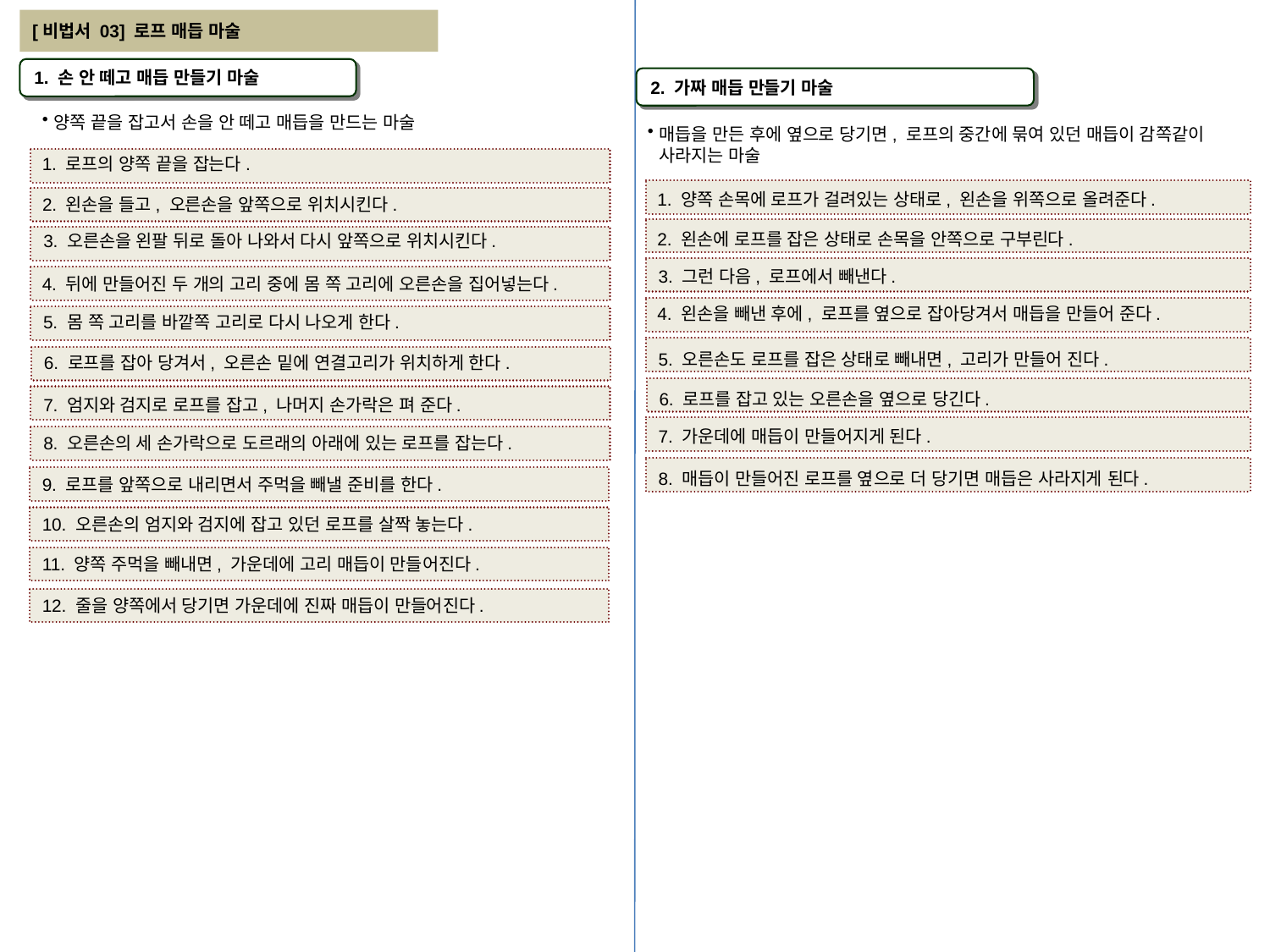

[비법서 03] 로프 매듭 마술
1. 손 안 떼고 매듭 만들기 마술
2. 가짜 매듭 만들기 마술
양쪽 끝을 잡고서 손을 안 떼고 매듭을 만드는 마술
매듭을 만든 후에 옆으로 당기면, 로프의 중간에 묶여 있던 매듭이 감쪽같이 사라지는 마술
1. 로프의 양쪽 끝을 잡는다.

1. 양쪽 손목에 로프가 걸려있는 상태로, 왼손을 위쪽으로 올려준다.
2. 왼손을 들고, 오른손을 앞쪽으로 위치시킨다.

2. 왼손에 로프를 잡은 상태로 손목을 안쪽으로 구부린다.
3. 오른손을 왼팔 뒤로 돌아 나와서 다시 앞쪽으로 위치시킨다.

3. 그런 다음, 로프에서 빼낸다.

4. 뒤에 만들어진 두 개의 고리 중에 몸 쪽 고리에 오른손을 집어넣는다.
4. 왼손을 빼낸 후에, 로프를 옆으로 잡아당겨서 매듭을 만들어 준다.

5. 몸 쪽 고리를 바깥쪽 고리로 다시 나오게 한다.

5. 오른손도 로프를 잡은 상태로 빼내면, 고리가 만들어 진다.
6. 로프를 잡아 당겨서, 오른손 밑에 연결고리가 위치하게 한다.

6. 로프를 잡고 있는 오른손을 옆으로 당긴다.

7. 엄지와 검지로 로프를 잡고, 나머지 손가락은 펴 준다.

7. 가운데에 매듭이 만들어지게 된다.
8. 오른손의 세 손가락으로 도르래의 아래에 있는 로프를 잡는다.

8. 매듭이 만들어진 로프를 옆으로 더 당기면 매듭은 사라지게 된다.

9. 로프를 앞쪽으로 내리면서 주먹을 빼낼 준비를 한다.

10. 오른손의 엄지와 검지에 잡고 있던 로프를 살짝 놓는다.
11. 양쪽 주먹을 빼내면, 가운데에 고리 매듭이 만들어진다.
1/3
12. 줄을 양쪽에서 당기면 가운데에 진짜 매듭이 만들어진다.